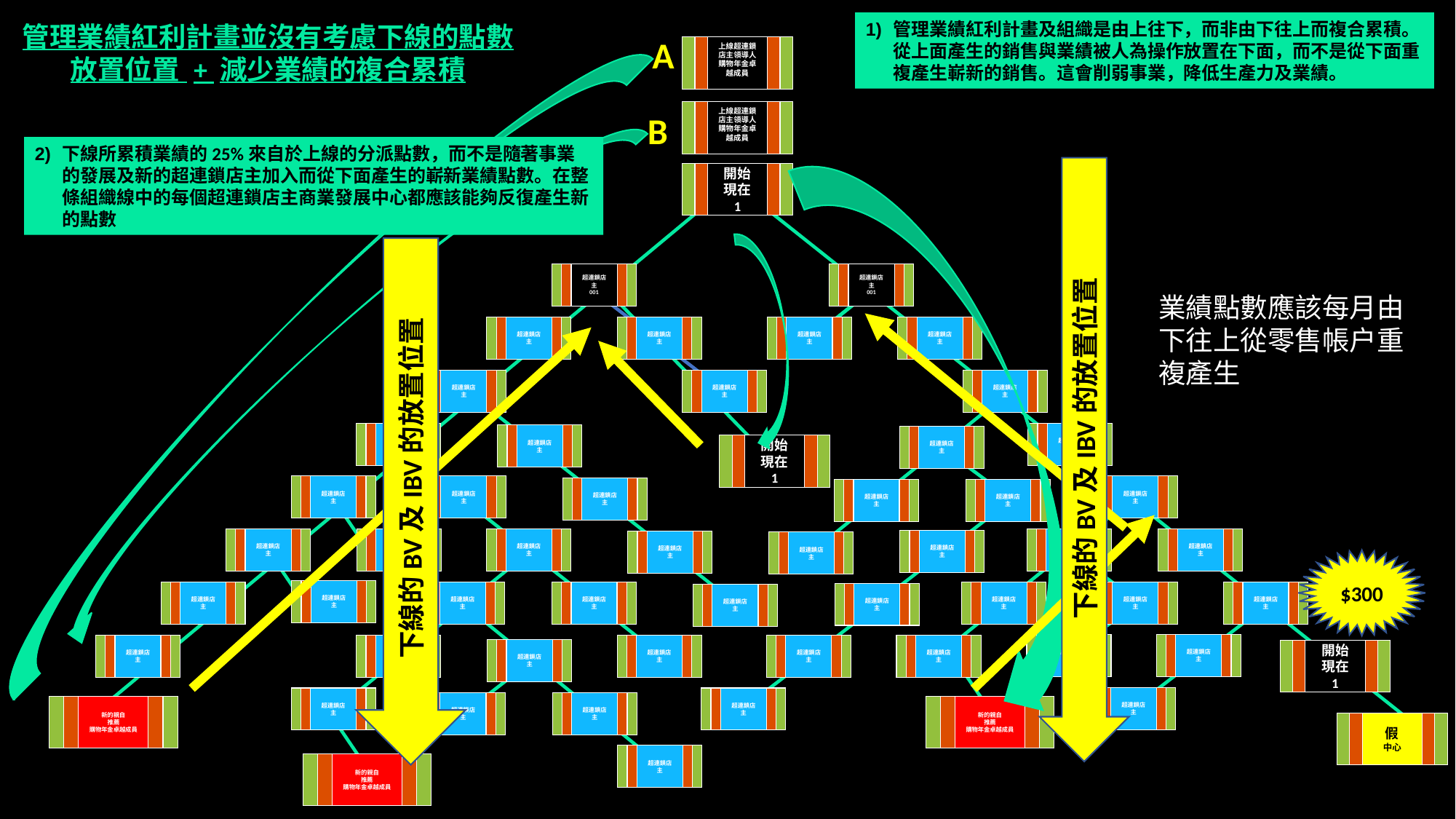

管理業績紅利計畫及組織是由上往下，而非由下往上而複合累積。從上面產生的銷售與業績被人為操作放置在下面，而不是從下面重複產生嶄新的銷售。這會削弱事業，降低生產力及業績。
管理業績紅利計畫並沒有考慮下線的點數放置位置 + 減少業績的複合累積
A

上線超連鎖店主領導人
購物年金卓越成員

上線超連鎖店主領導人
購物年金卓越成員

B

下線所累積業績的25%來自於上線的分派點數，而不是隨著事業的發展及新的超連鎖店主加入而從下面產生的嶄新業績點數。在整條組織線中的每個超連鎖店主商業發展中心都應該能夠反復產生新的點數
下線的BV及IBV的放置位置

開始
現在
1

下線的BV及IBV的放置位置

超連鎖店主
001

超連鎖店主
001

業績點數應該每月由下往上從零售帳戶重複產生

超連鎖店主

超連鎖店主

超連鎖店主

超連鎖店主

超連鎖店主

超連鎖店主

超連鎖店主

超連鎖店主

超連鎖店主

超連鎖店主

超連鎖店主

超連鎖店主

超連鎖店主

超連鎖店主

超連鎖店主

右邊

超連鎖店主

開始
現在
1

超連鎖店主

超連鎖店主

超連鎖店主

超連鎖店主

超連鎖店主

超連鎖店主

超連鎖店主

超連鎖店主

超連鎖店主

超連鎖店主

$300

超連鎖店主

超連鎖店主

超連鎖店主

超連鎖店主

超連鎖店主

超連鎖店主

超連鎖店主

超連鎖店主

超連鎖店主

超連鎖店主

超連鎖店主

超連鎖店主

超連鎖店主

超連鎖店主

超連鎖店主

超連鎖店主

超連鎖店主

超連鎖店主

超連鎖店主

超連鎖店主

開始
現在
1

超連鎖店主

新的親自
推薦
購物年金卓越成員

新的親自
推薦
購物年金卓越成員

假
中心

新的親自
推薦
購物年金卓越成員